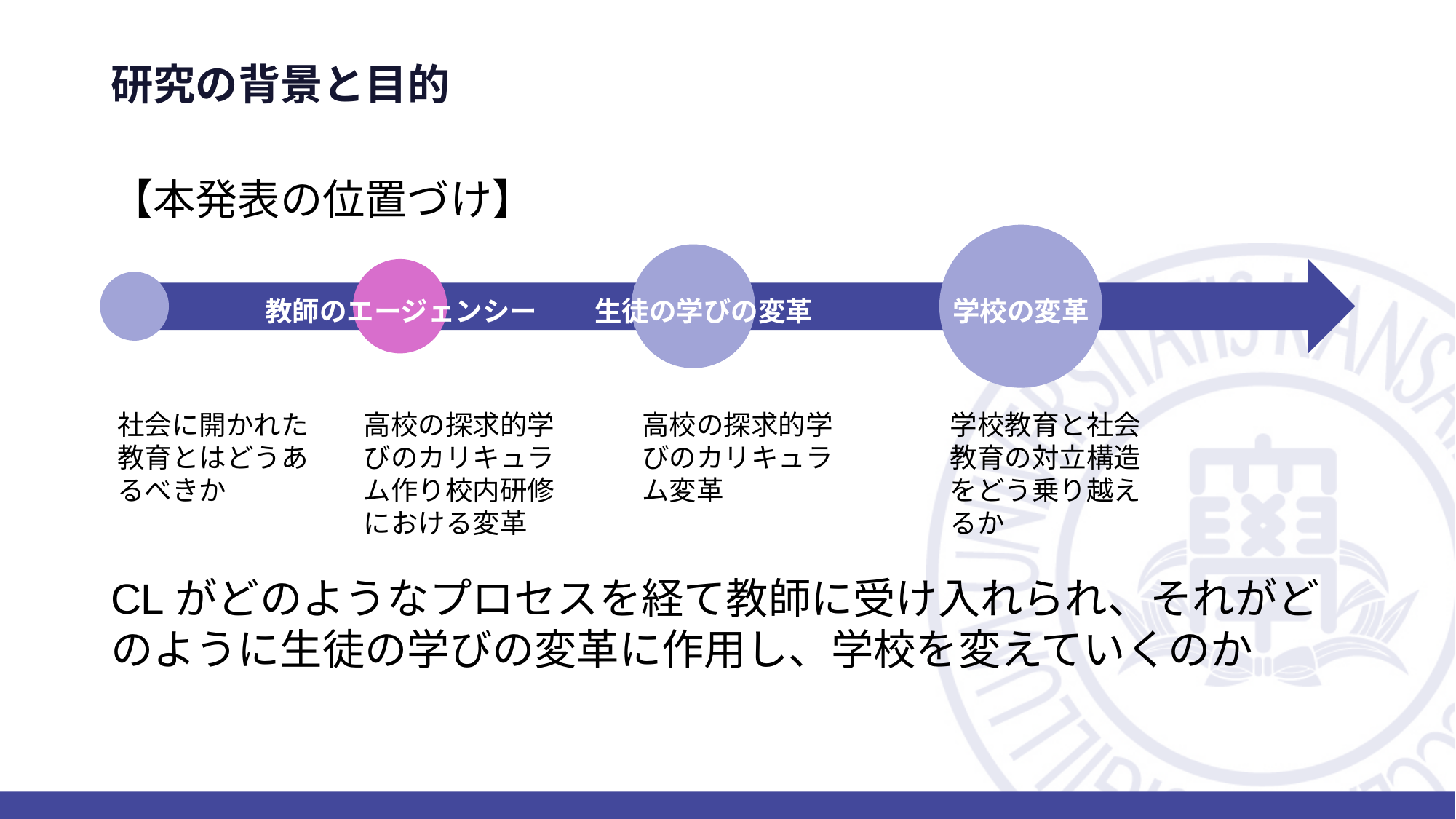

# 研究の背景と目的
【本発表の位置づけ】

教師のエージェンシー
生徒の学びの変革
学校の変革
社会に開かれた教育とはどうあるべきか
高校の探求的学びのカリキュラム作り校内研修における変革
高校の探求的学びのカリキュラム変革
学校教育と社会教育の対立構造をどう乗り越えるか
CLがどのようなプロセスを経て教師に受け入れられ、それがどのように生徒の学びの変革に作用し、学校を変えていくのか